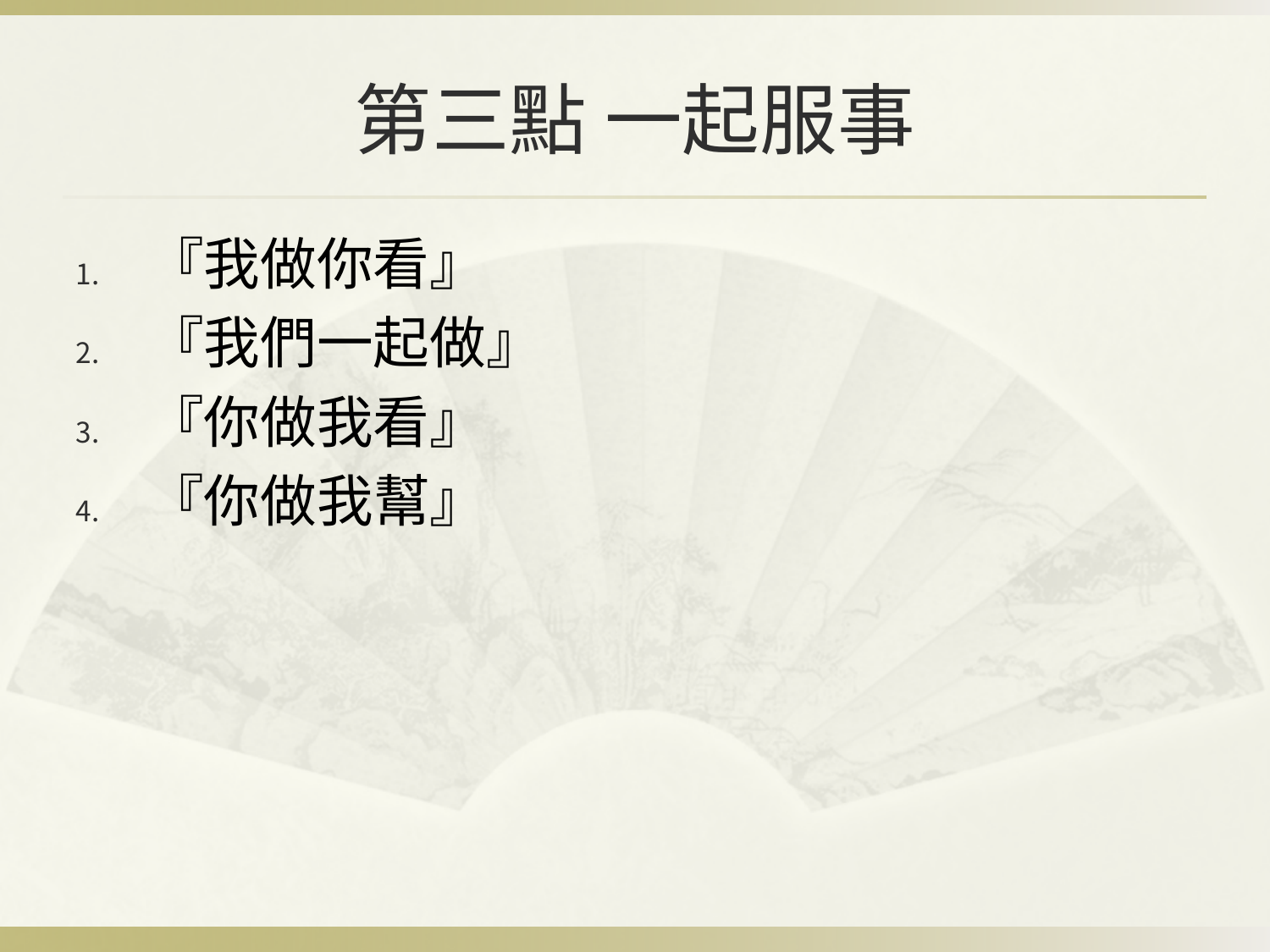

# 第三點 一起服事
『我做你看』
『我們一起做』
『你做我看』
『你做我幫』